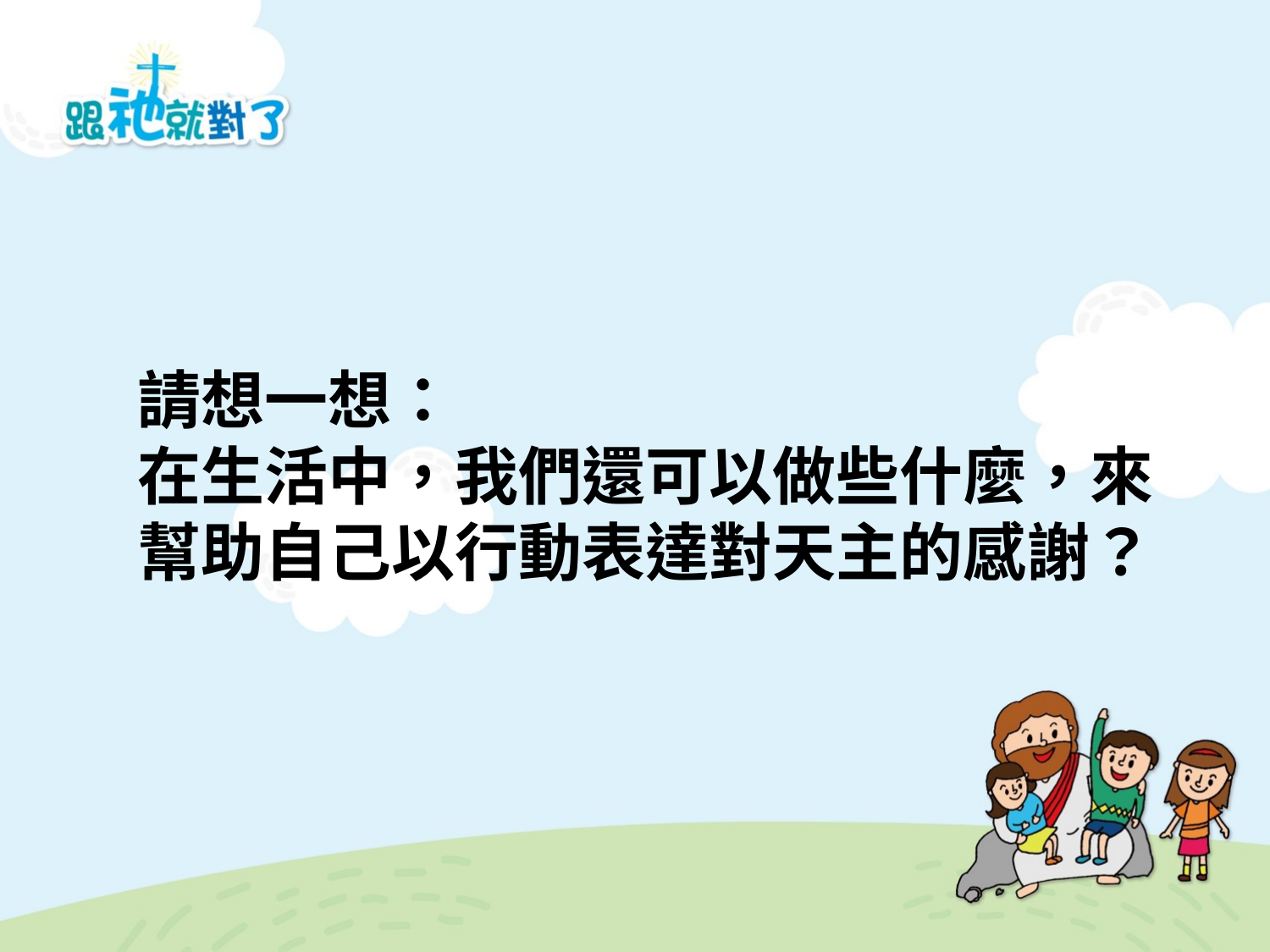

請想一想：
在生活中，我們還可以做些什麼，來幫助自己以行動表達對天主的感謝？